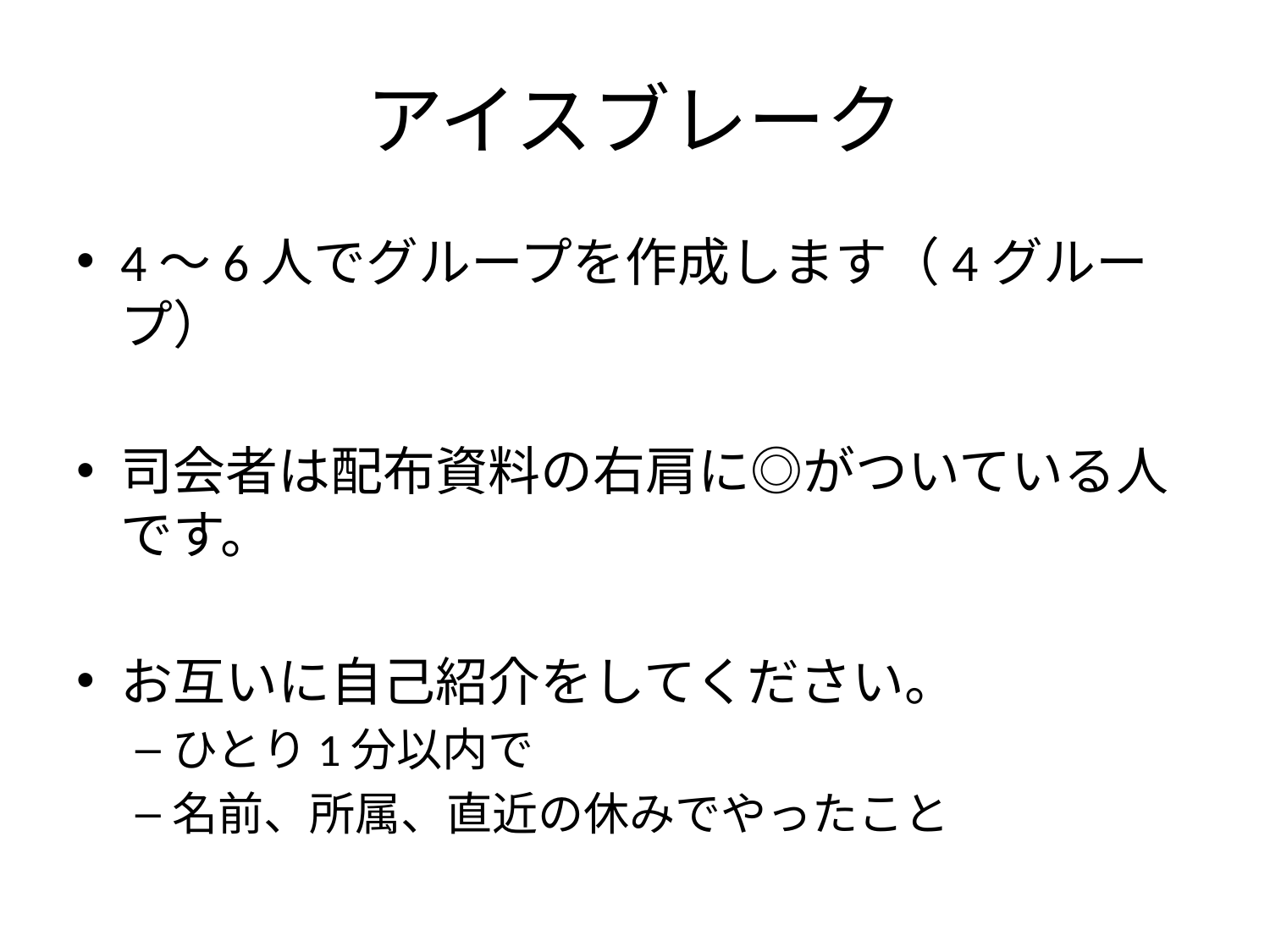

# アイスブレーク
4～6人でグループを作成します（4グループ）

司会者は配布資料の右肩に◎がついている人です。

お互いに自己紹介をしてください。
ひとり1分以内で
名前、所属、直近の休みでやったこと